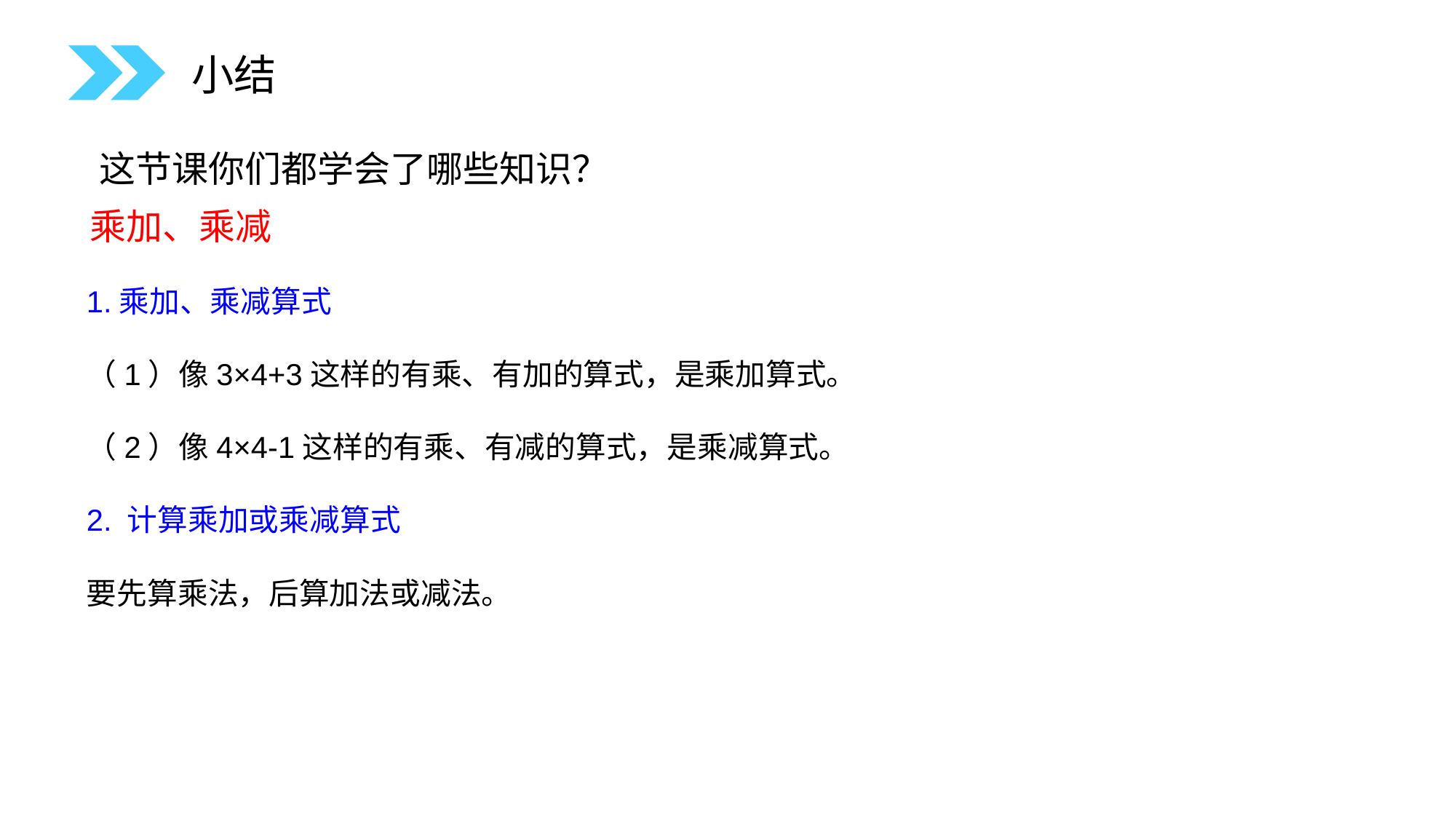

小结
这节课你们都学会了哪些知识？
乘加、乘减
1.乘加、乘减算式
（1）像3×4+3这样的有乘、有加的算式，是乘加算式。
（2）像4×4-1这样的有乘、有减的算式，是乘减算式。
2. 计算乘加或乘减算式
要先算乘法，后算加法或减法。